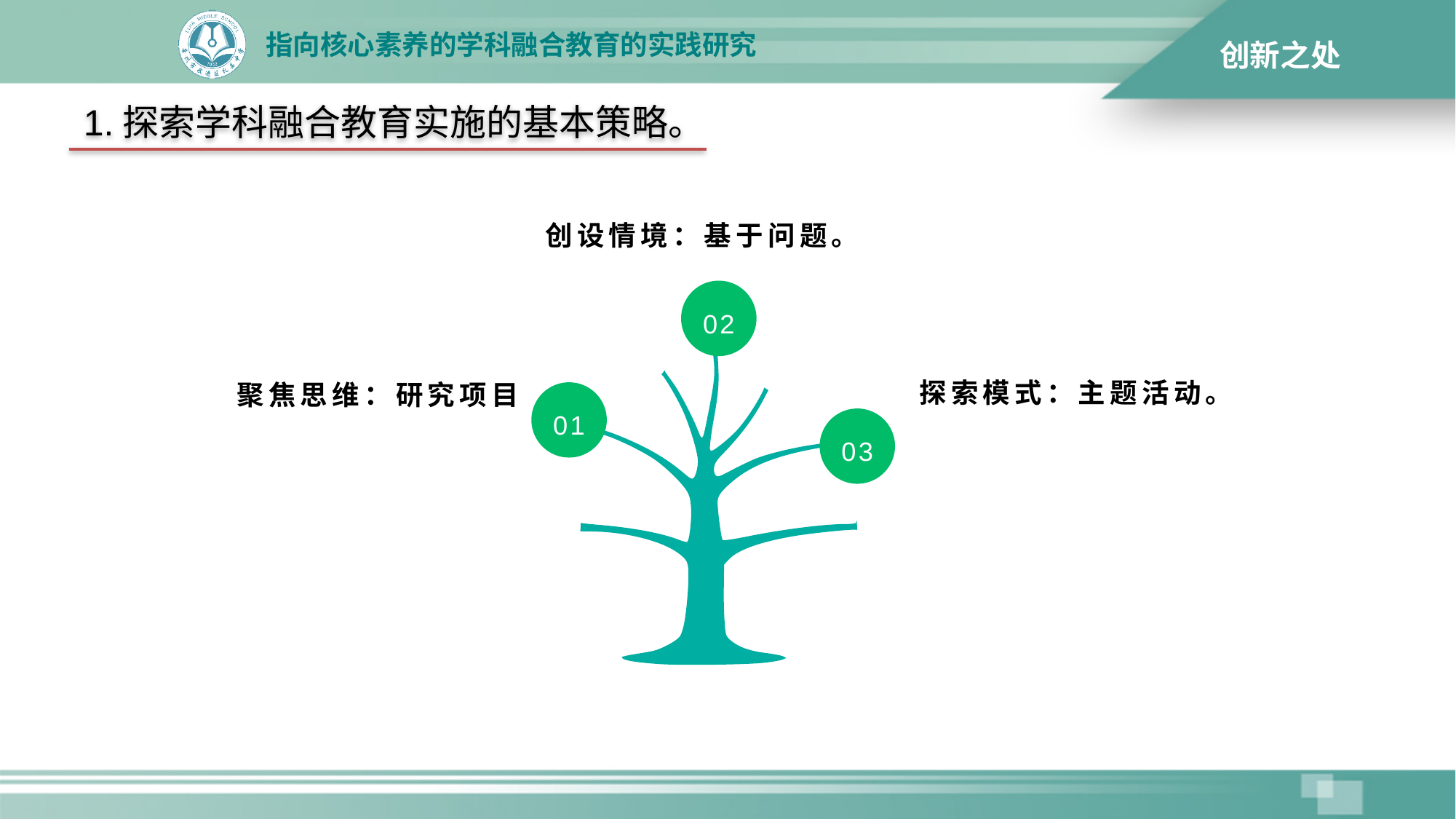

创新之处
1.探索学科融合教育实施的基本策略。
创设情境：基于问题。
02

探索模式：主题活动。
聚焦思维：研究项目
01
03